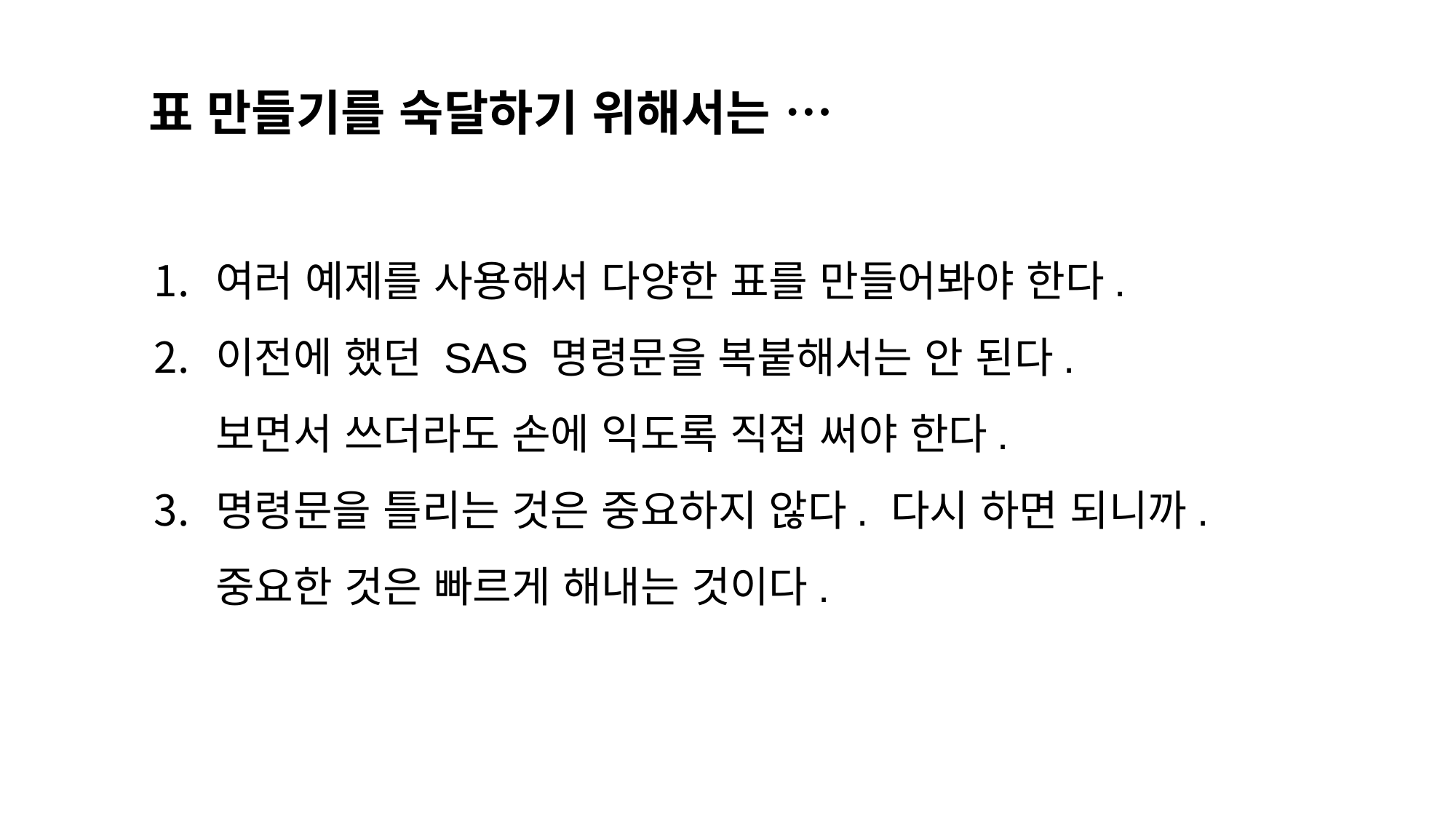

표 만들기를 숙달하기 위해서는 …
여러 예제를 사용해서 다양한 표를 만들어봐야 한다.
이전에 했던 SAS 명령문을 복붙해서는 안 된다.
보면서 쓰더라도 손에 익도록 직접 써야 한다.
명령문을 틀리는 것은 중요하지 않다. 다시 하면 되니까. 중요한 것은 빠르게 해내는 것이다.